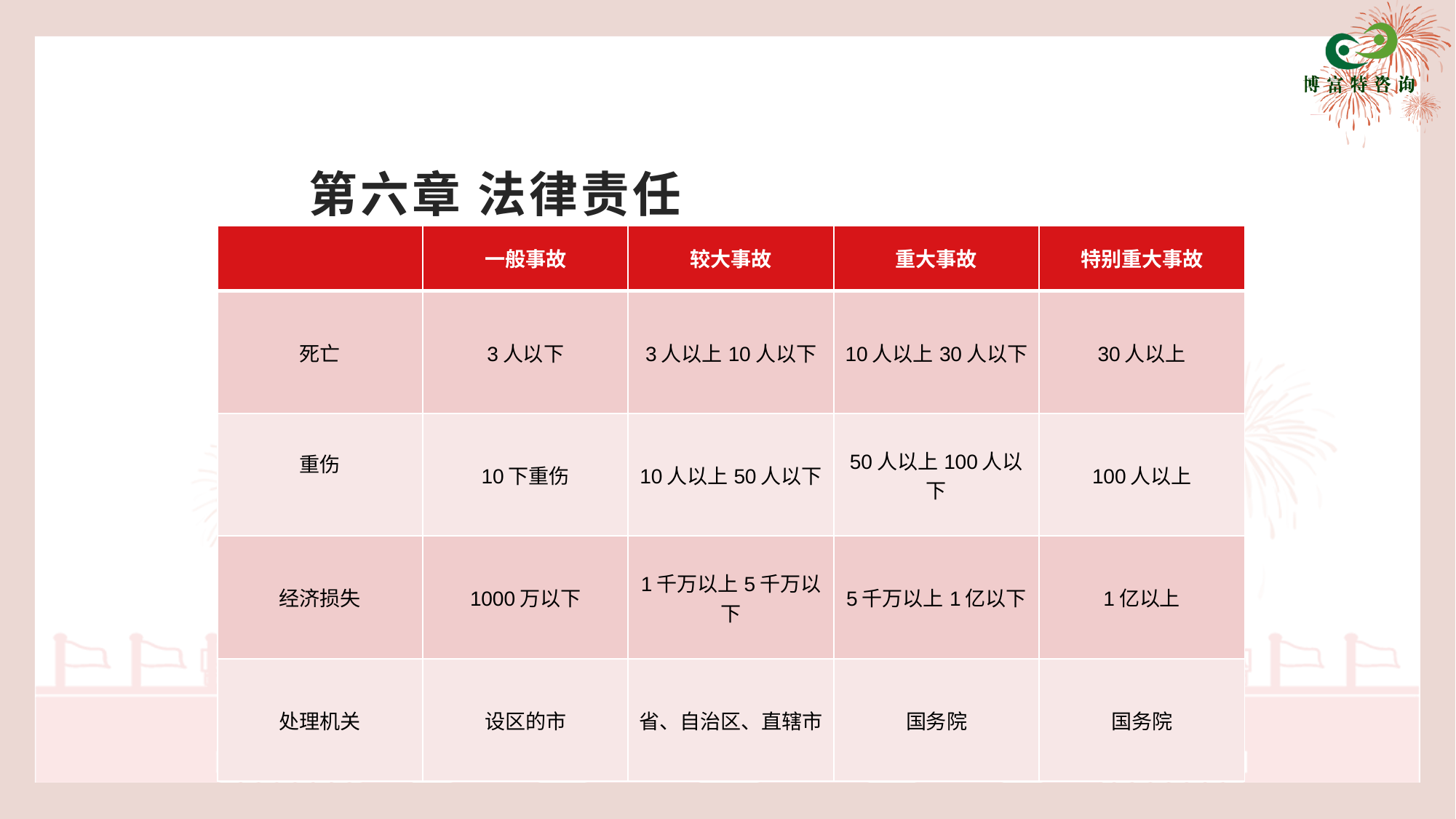

# 第六章 法律责任
|  | 一般事故 | 较大事故 | 重大事故 | 特别重大事故 |
| --- | --- | --- | --- | --- |
| 死亡 | 3人以下 | 3人以上10人以下 | 10人以上30人以下 | 30人以上 |
| 重伤 | 10下重伤 | 10人以上50人以下 | 50人以上100人以下 | 100人以上 |
| 经济损失 | 1000万以下 | 1千万以上5千万以下 | 5千万以上1亿以下 | 1亿以上 |
| 处理机关 | 设区的市 | 省、自治区、直辖市 | 国务院 | 国务院 |
如果您的内容确实非常重要又难以精简，也请使用分段处理，对内容进行简单的梳理和提炼，这样会使逻辑框架相对清晰。为了能让您有更直观的字数感受，并进一步方便使用，我们设置了文本的最大限度，当您输入的文字到这里时，已濒临页面容纳内容的上限，若还有更多内容，请酌情缩小字号，但我们不建议您的文本字号小于14磅，请您务必注意。
如果您的内容确实非常重要又难以精简，也请使用分段处理，对内容进行简单的梳理和提炼，这样会使逻辑框架相对清晰。为了能让您有更直观的字数感受，并进一步方便使用，我们设置了文本的最大限度，当您输入的文字到这里时，已濒临页面容纳内容的上限，若还有更多内容，请酌情缩小字号，但我们不建议您的文本字号小于14磅，请您务必注意。